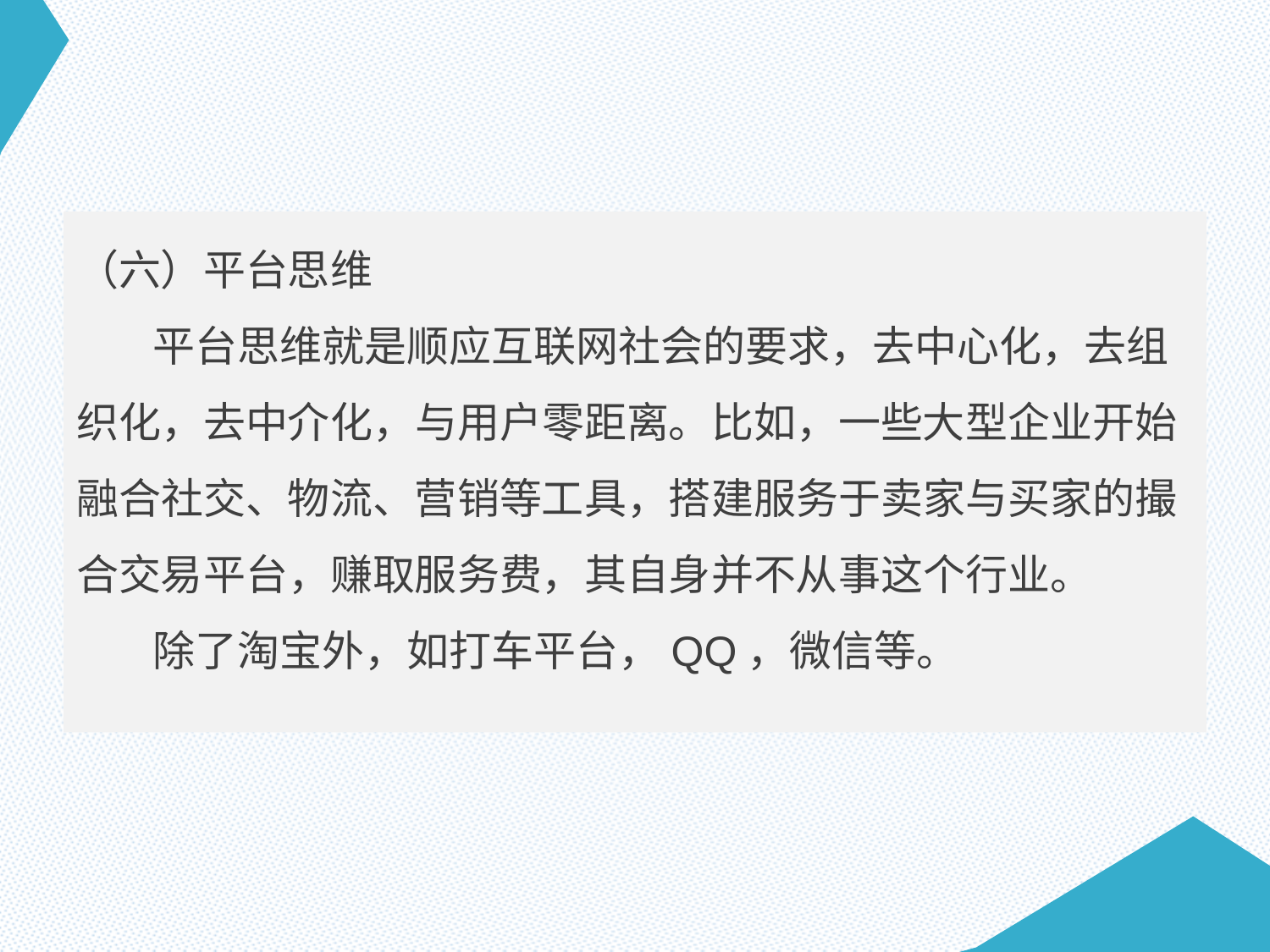

（六）平台思维
       平台思维就是顺应互联网社会的要求，去中心化，去组织化，去中介化，与用户零距离。比如，一些大型企业开始融合社交、物流、营销等工具，搭建服务于卖家与买家的撮合交易平台，赚取服务费，其自身并不从事这个行业。
       除了淘宝外，如打车平台，QQ，微信等。